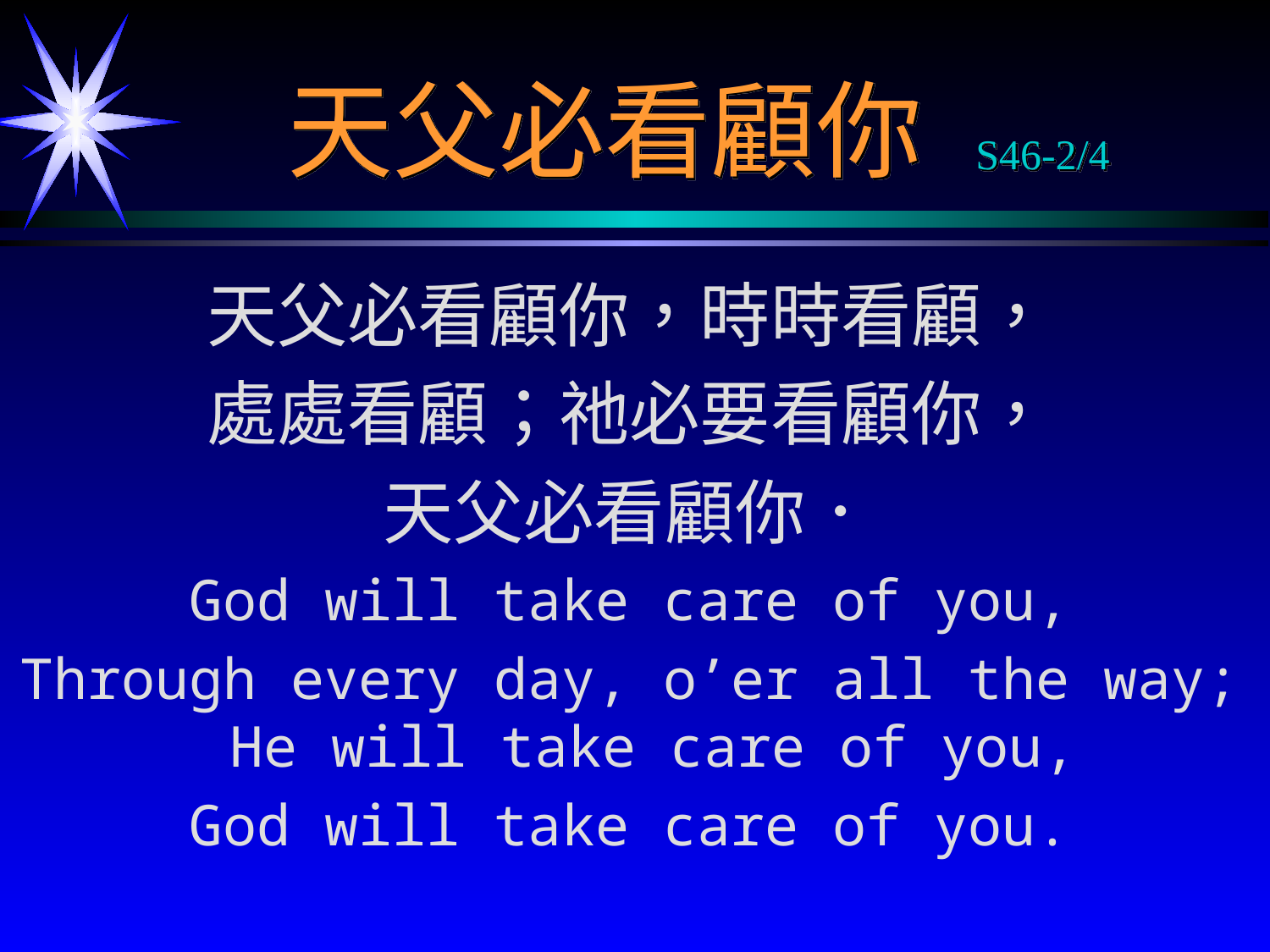

# 天父必看顧你  S46-2/4
天父必看顧你，時時看顧，
處處看顧；祂必要看顧你，
天父必看顧你．
God will take care of you,
Through every day, o’er all the way; He will take care of you,
God will take care of you.